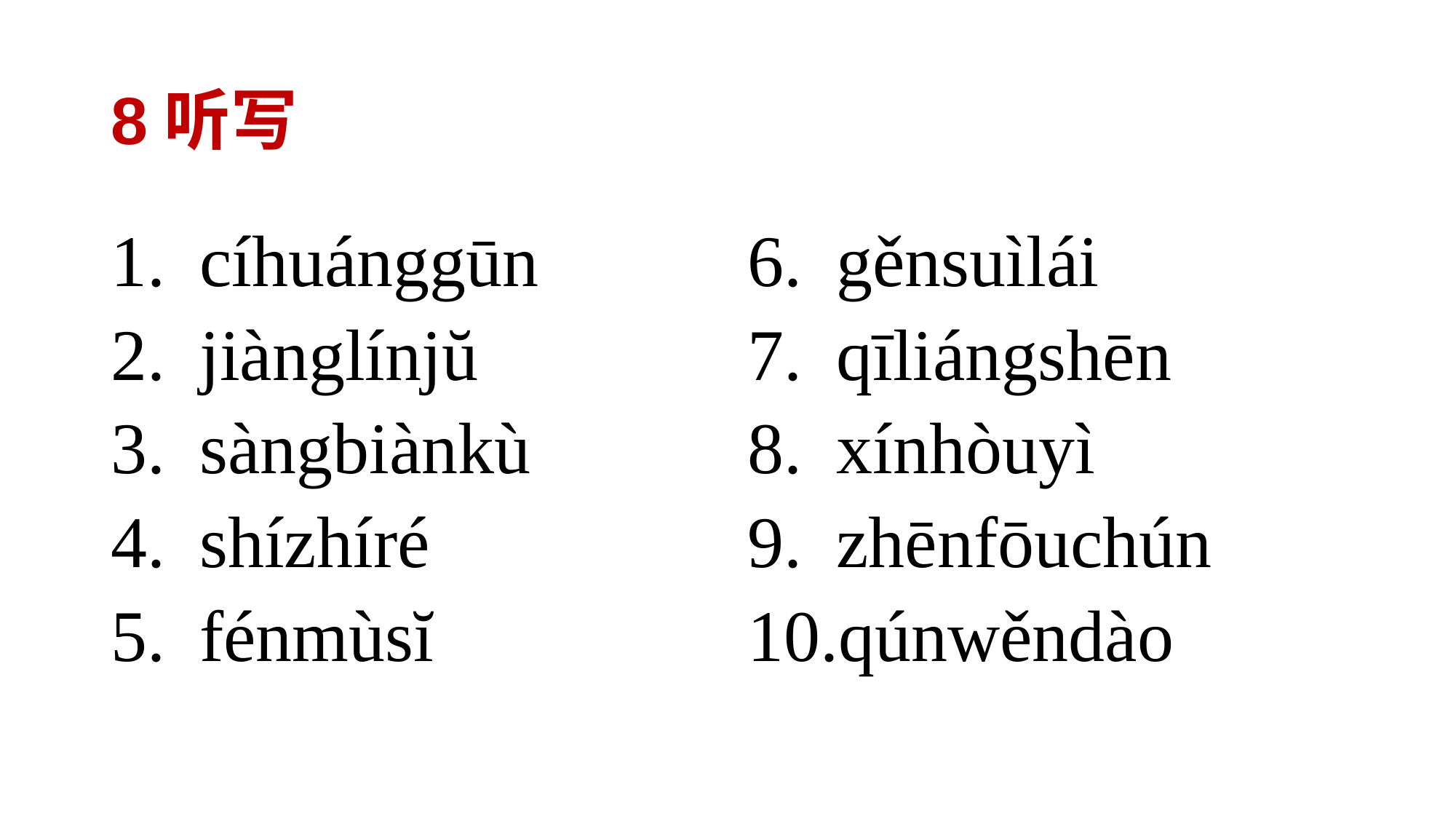

# 8听写
cíhuánggūn
jiànglínjŭ
sàngbiànkù
shízhíré
fénmùsĭ
gěnsuìlái
qīliángshēn
xínhòuyì
zhēnfōuchún
qúnwěndào